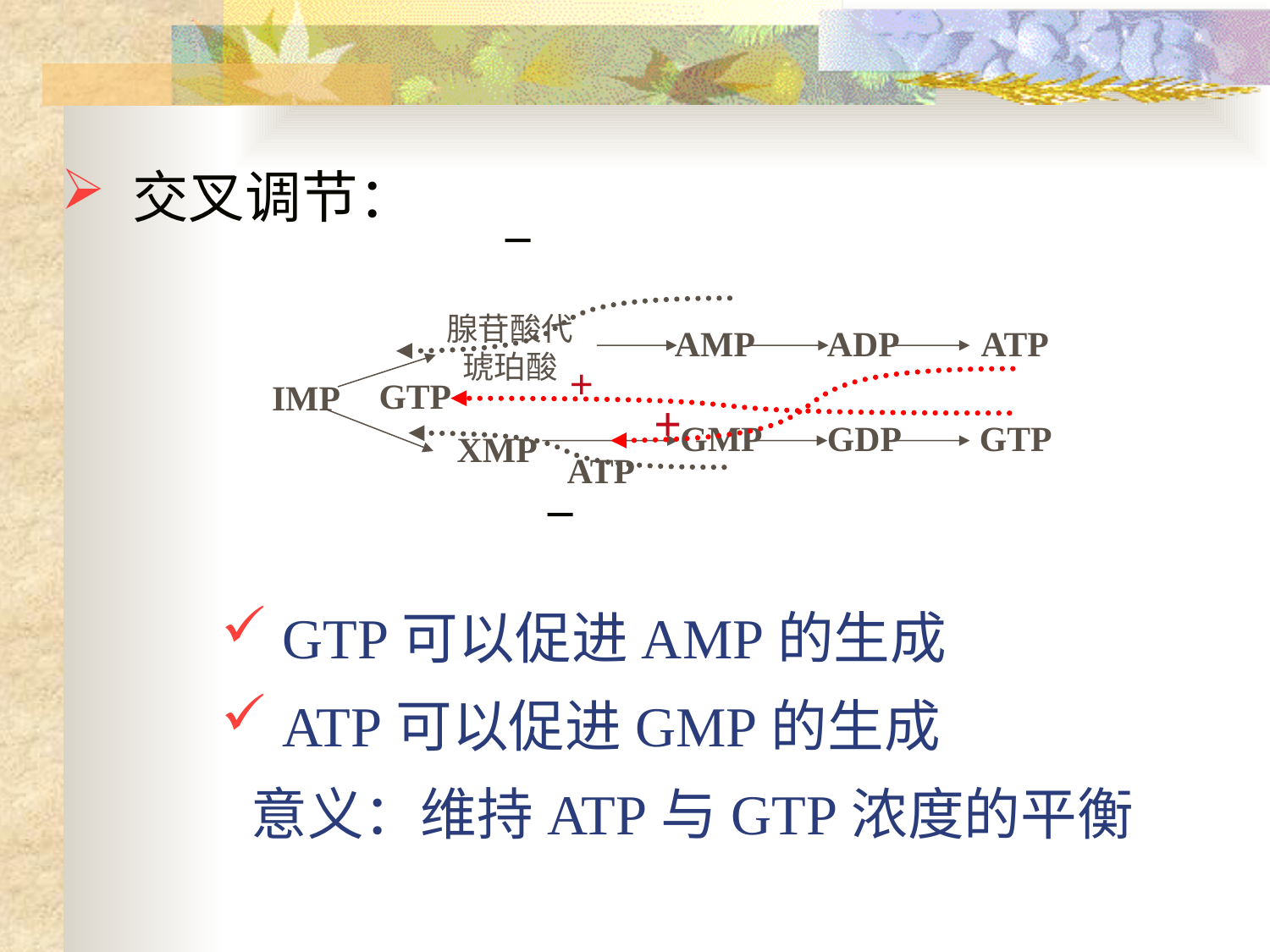

交叉调节：
_
_
腺苷酸代
琥珀酸
AMP
ADP
ATP

IMP

GMP
GDP
GTP
XMP

ATP
+
GTP
+
 GTP可以促进AMP的生成
 ATP可以促进GMP的生成
意义：维持ATP与GTP浓度的平衡